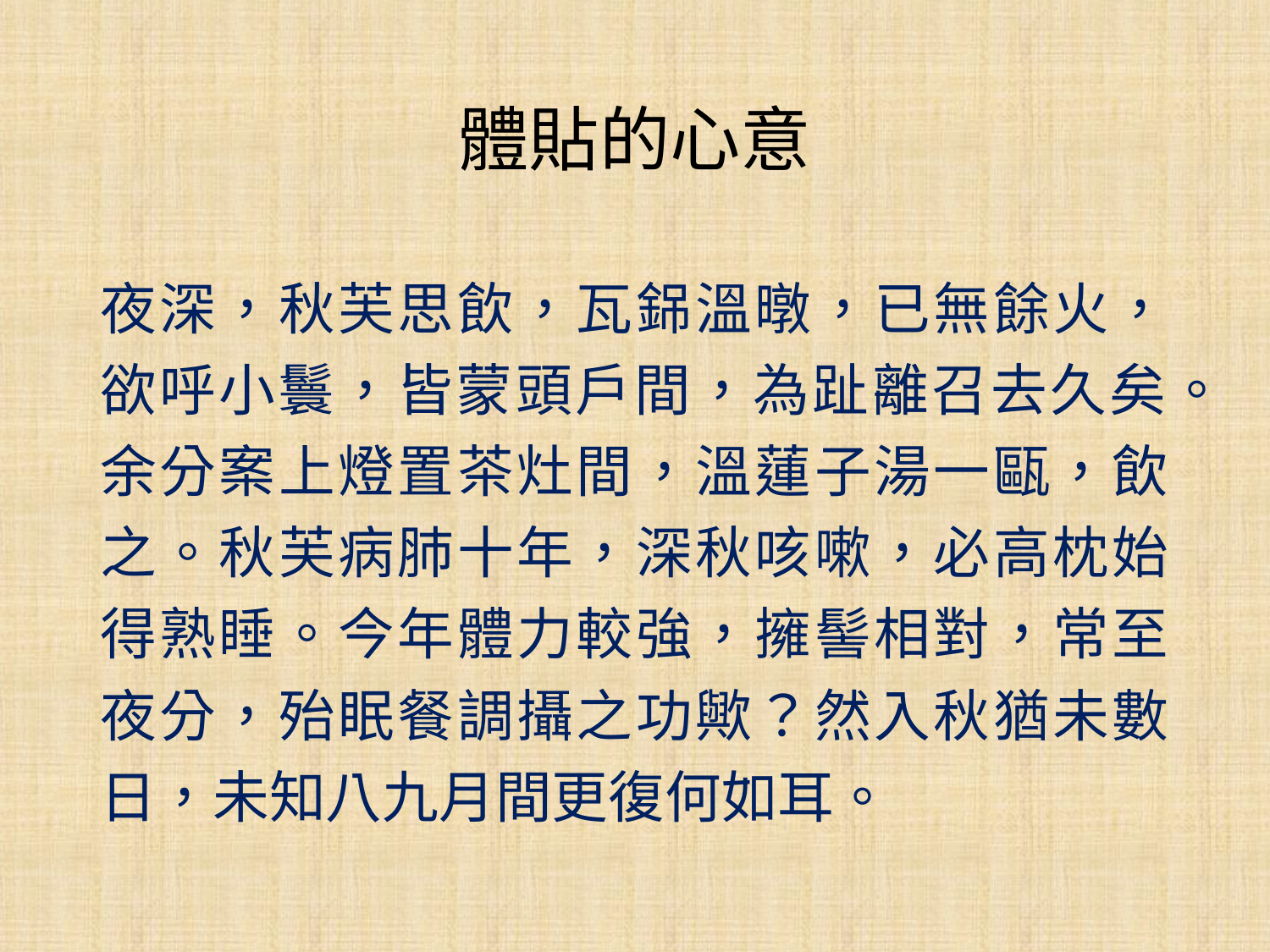

# 體貼的心意
夜深，秋芙思飲，瓦銱溫暾，已無餘火，欲呼小鬟，皆蒙頭戶間，為趾離召去久矣。余分案上燈置茶灶間，溫蓮子湯一甌，飲之。秋芙病肺十年，深秋咳嗽，必高枕始得熟睡。今年體力較強，擁髻相對，常至夜分，殆眠餐調攝之功歟？然入秋猶未數日，未知八九月間更復何如耳。